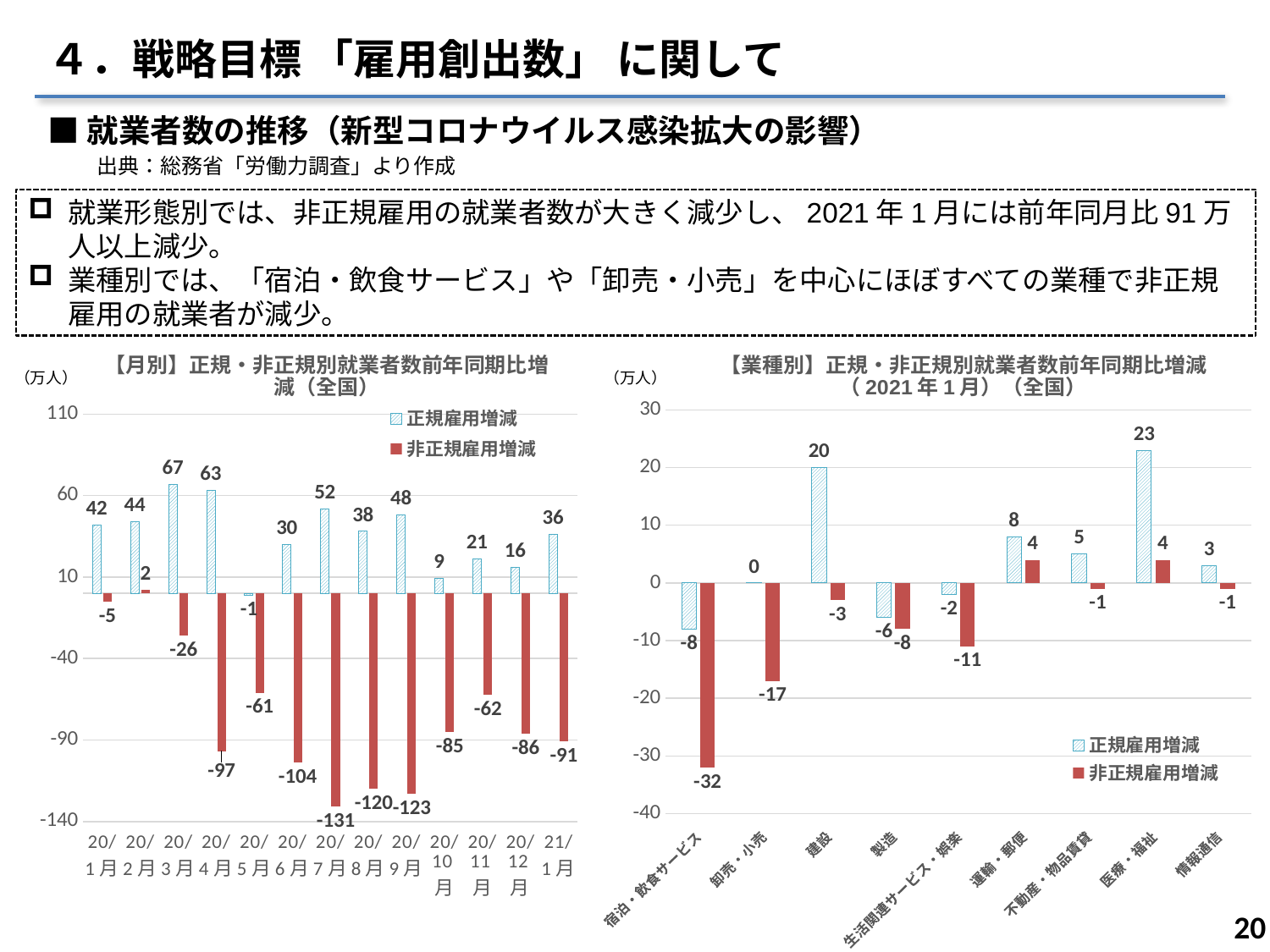

４．戦略目標 「雇用創出数」 に関して
■就業者数の推移（新型コロナウイルス感染拡大の影響）
　　出典：総務省「労働力調査」より作成
就業形態別では、非正規雇用の就業者数が大きく減少し、2021年1月には前年同月比91万人以上減少。
業種別では、「宿泊・飲食サービス」や「卸売・小売」を中心にほぼすべての業種で非正規雇用の就業者が減少。

### Chart: 【月別】正規・非正規別就業者数前年同期比増減（全国）

| Category | 正規雇用増減 | 非正規雇用増減 |
|---|---|---|
| 20/1月 | 42.0 | -5.0 |
| 20/2月 | 44.0 | 2.0 |
| 20/3月 | 67.0 | -26.0 |
| 20/4月 | 63.0 | -97.0 |
| 20/5月 | -1.0 | -61.0 |
| 20/6月 | 30.0 | -104.0 |
| 20/7月 | 52.0 | -131.0 |
| 20/8月 | 38.0 | -120.0 |
| 20/9月 | 48.0 | -123.0 |
| 20/10月 | 9.0 | -85.0 |
| 20/11月 | 21.0 | -62.0 |
| 20/12月 | 16.0 | -86.0 |
| 21/1月 | 36.0 | -91.0 |

### Chart: 【業種別】正規・非正規別就業者数前年同期比増減
（2021年1月）（全国）

| Category | 正規雇用増減 | 非正規雇用増減 |
|---|---|---|
| 宿泊・飲食サービス | -8.0 | -32.0 |
| 卸売・小売 | 0.0 | -17.0 |
| 建設 | 20.0 | -3.0 |
| 製造 | -6.0 | -8.0 |
| 生活関連サービス・娯楽 | -2.0 | -11.0 |
| 運輸・郵便 | 8.0 | 4.0 |
| 不動産・物品賃貸 | 5.0 | -1.0 |
| 医療・福祉 | 23.0 | 4.0 |
| 情報通信 | 3.0 | -1.0 |
20